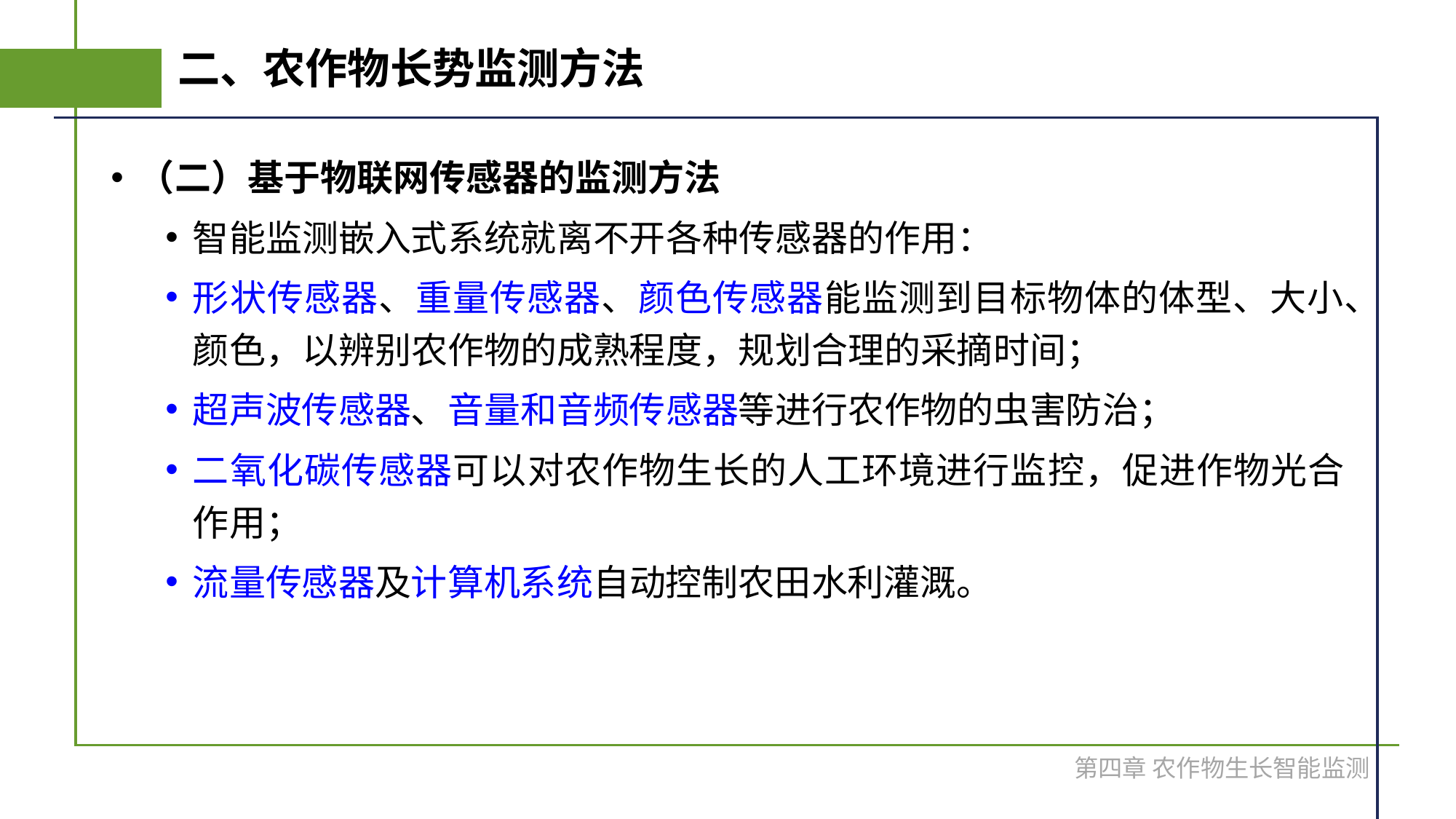

# 二、农作物长势监测方法
（二）基于物联网传感器的监测方法
智能监测嵌入式系统就离不开各种传感器的作用：
形状传感器、重量传感器、颜色传感器能监测到目标物体的体型、大小、颜色，以辨别农作物的成熟程度，规划合理的采摘时间；
超声波传感器、音量和音频传感器等进行农作物的虫害防治；
二氧化碳传感器可以对农作物生长的人工环境进行监控，促进作物光合作用；
流量传感器及计算机系统自动控制农田水利灌溉。
第四章 农作物生长智能监测